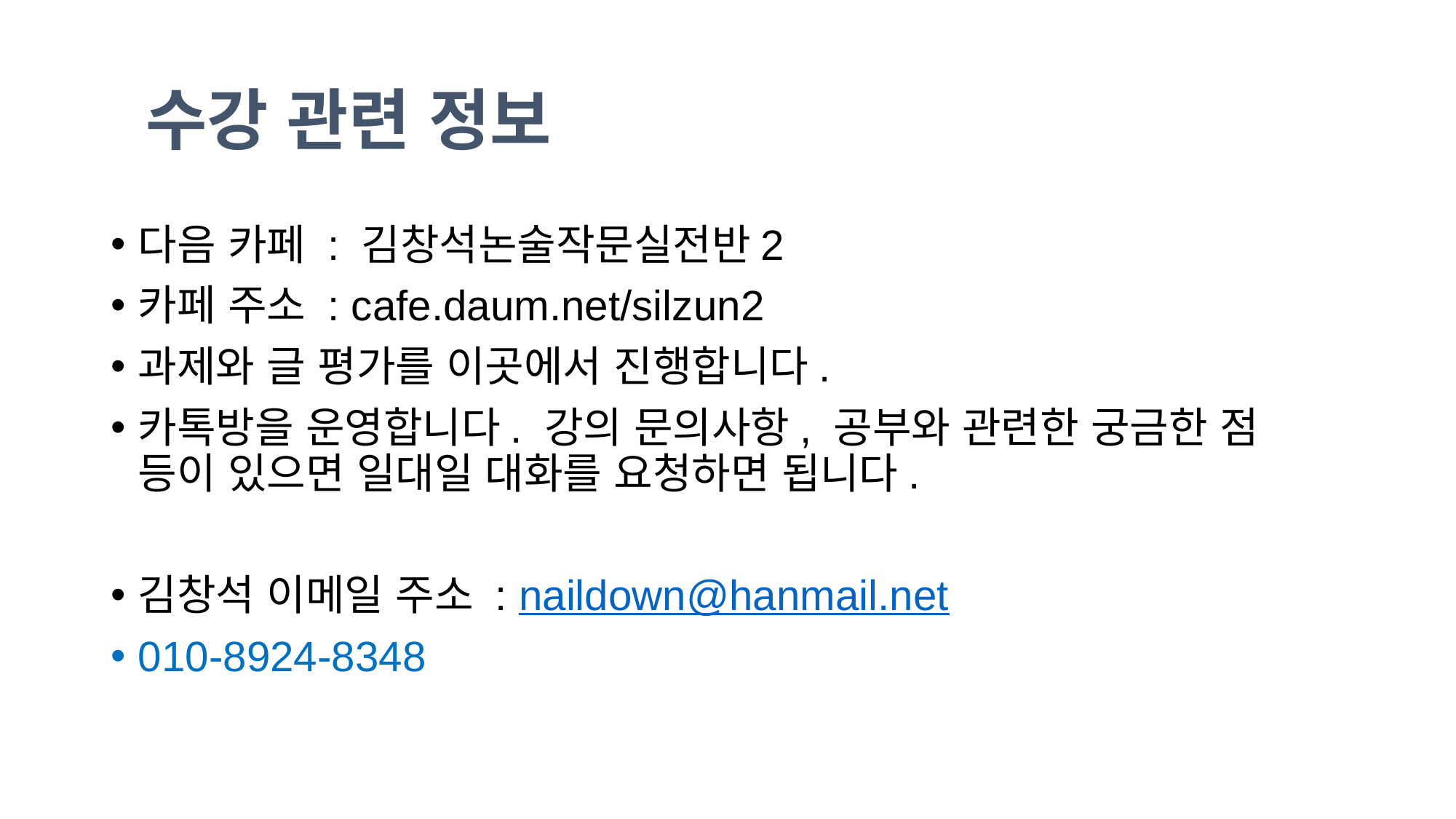

# 수강 관련 정보
다음 카페 : 김창석논술작문실전반2
카페 주소 : cafe.daum.net/silzun2
과제와 글 평가를 이곳에서 진행합니다.
카톡방을 운영합니다. 강의 문의사항, 공부와 관련한 궁금한 점 등이 있으면 일대일 대화를 요청하면 됩니다.

김창석 이메일 주소 : naildown@hanmail.net
010-8924-8348